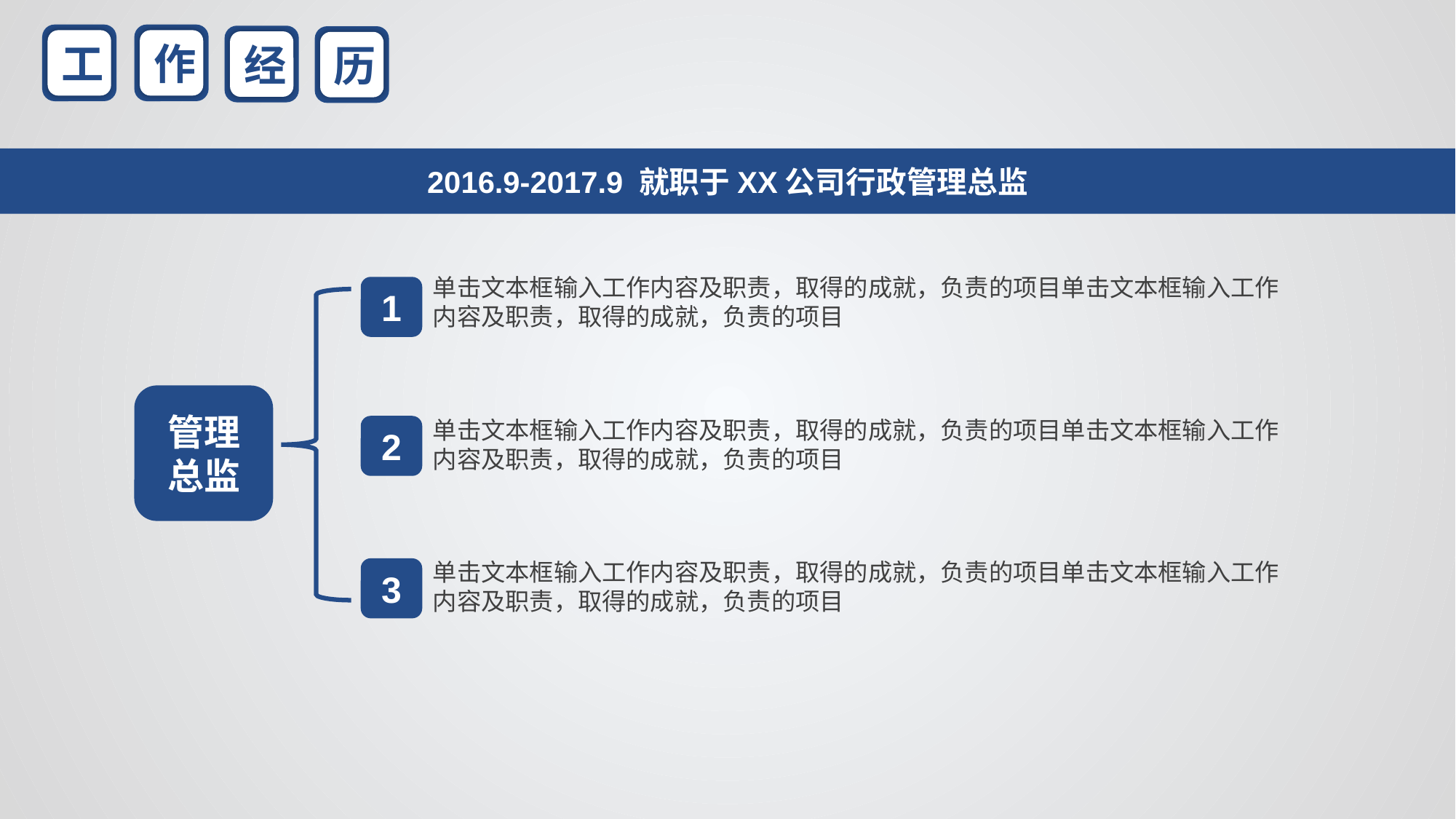

作

工

经

历
2016.9-2017.9 就职于XX公司行政管理总监
单击文本框输入工作内容及职责，取得的成就，负责的项目单击文本框输入工作内容及职责，取得的成就，负责的项目
1

管理总监
单击文本框输入工作内容及职责，取得的成就，负责的项目单击文本框输入工作内容及职责，取得的成就，负责的项目
2
单击文本框输入工作内容及职责，取得的成就，负责的项目单击文本框输入工作内容及职责，取得的成就，负责的项目
3